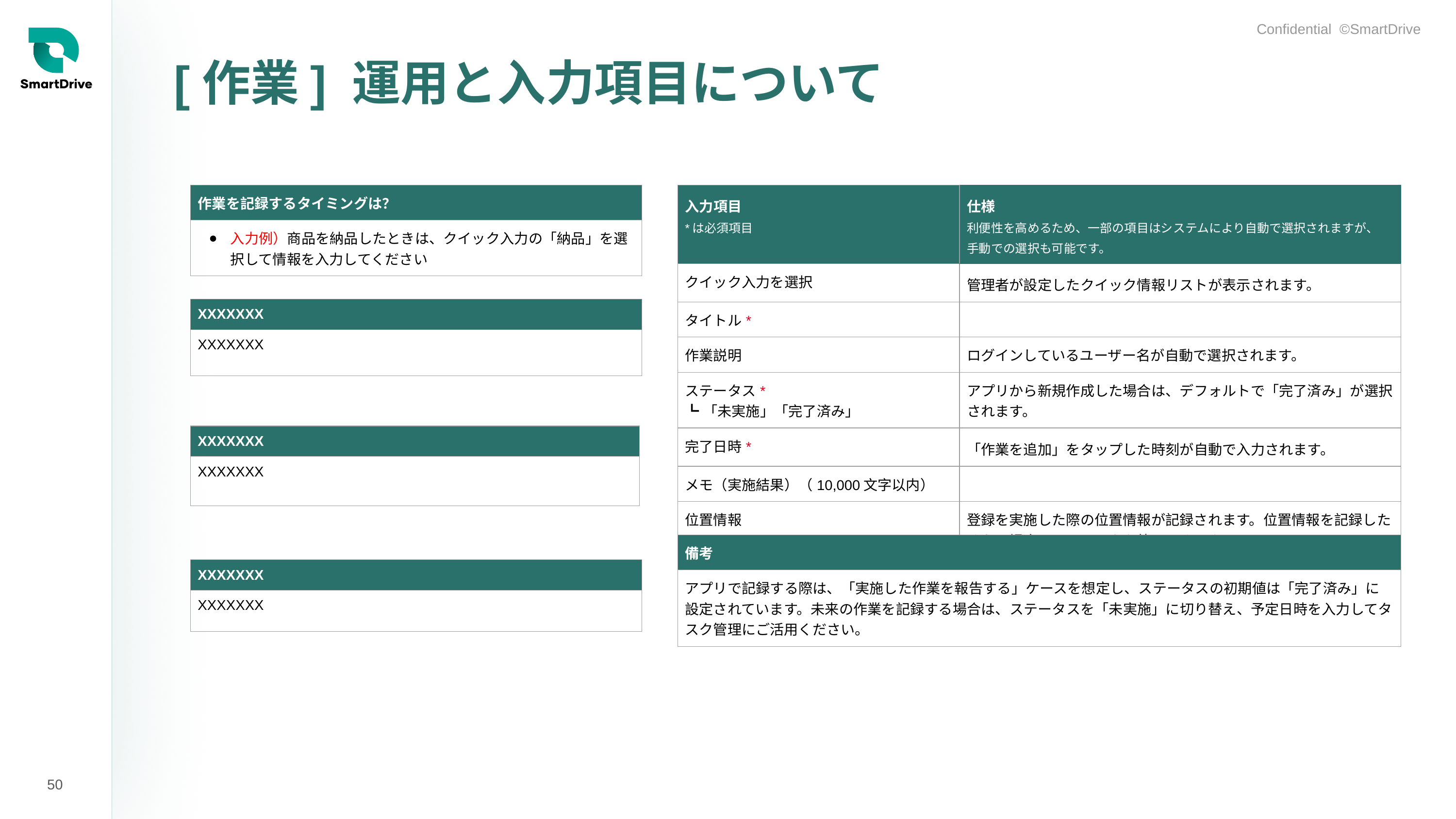

| 初期設定で スタート | おすすめ設定で クイックスタート |
| --- | --- |
| ◯ | ☓ |
# [作業] 運用と入力項目について
| このページについて |
| --- |
| 入力例）／赤文字 など内容の編集は、貴社の運用に合わせてご対応ください。 テンプレートはカスタマイズ・複数作成することが可能です。詳細は「作業のクイック入力項目を設定・編集する」を参照ください。 |
| 作業を記録するタイミングは？ |
| --- |
| 入力例）商品を納品したときは、クイック入力の「納品」を選択して情報を入力してください |
| 入力項目 \*は必須項目 | 仕様 利便性を高めるため、一部の項目はシステムにより自動で選択されますが、 手動での選択も可能です。 |
| --- | --- |
| クイック入力を選択 | 管理者が設定したクイック情報リストが表示されます。 |
| タイトル\* |  |
| 作業説明 | ログインしているユーザー名が自動で選択されます。 |
| ステータス\* ┗「未実施」「完了済み」 | アプリから新規作成した場合は、デフォルトで「完了済み」が選択されます。 |
| 完了日時\* | 「作業を追加」をタップした時刻が自動で入力されます。 |
| メモ（実施結果）（10,000文字以内） |  |
| 位置情報 | 登録を実施した際の位置情報が記録されます。位置情報を記録したくない場合は、チェックを外してください。 |
| XXXXXXX |
| --- |
| XXXXXXX |
| XXXXXXX |
| --- |
| XXXXXXX |
| 備考 |  |
| --- | --- |
| アプリで記録する際は、「実施した作業を報告する」ケースを想定し、ステータスの初期値は「完了済み」に設定されています。未来の作業を記録する場合は、ステータスを「未実施」に切り替え、予定日時を入力してタスク管理にご活用ください。 |  |
| XXXXXXX |
| --- |
| XXXXXXX |
50